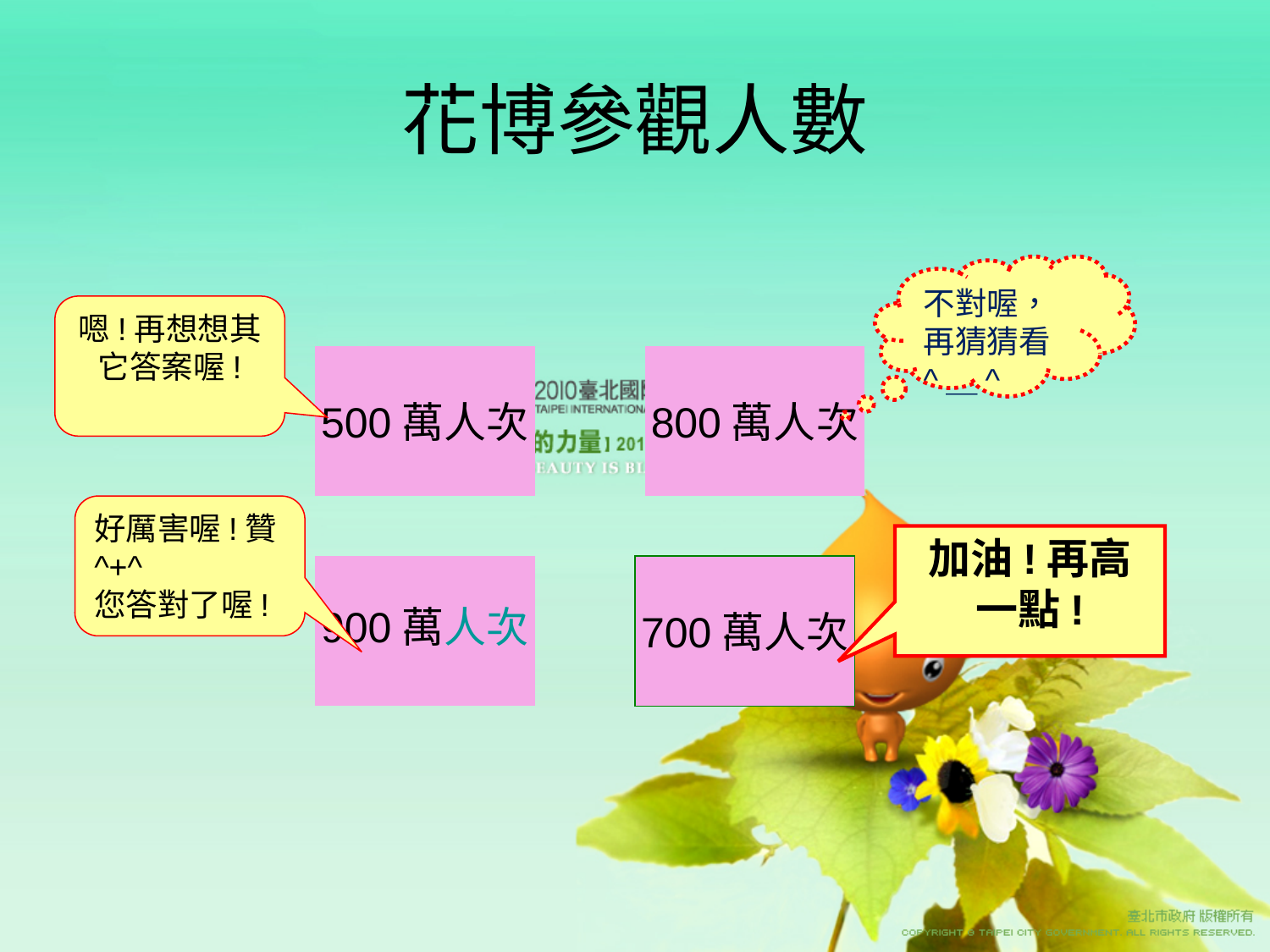

# 花博參觀人數
不對喔，再猜猜看
^＿^
嗯!再想想其它答案喔!
500萬人次
800萬人次
好厲害喔!贊^+^
您答對了喔!
加油!再高一點!
900萬人次
700萬人次